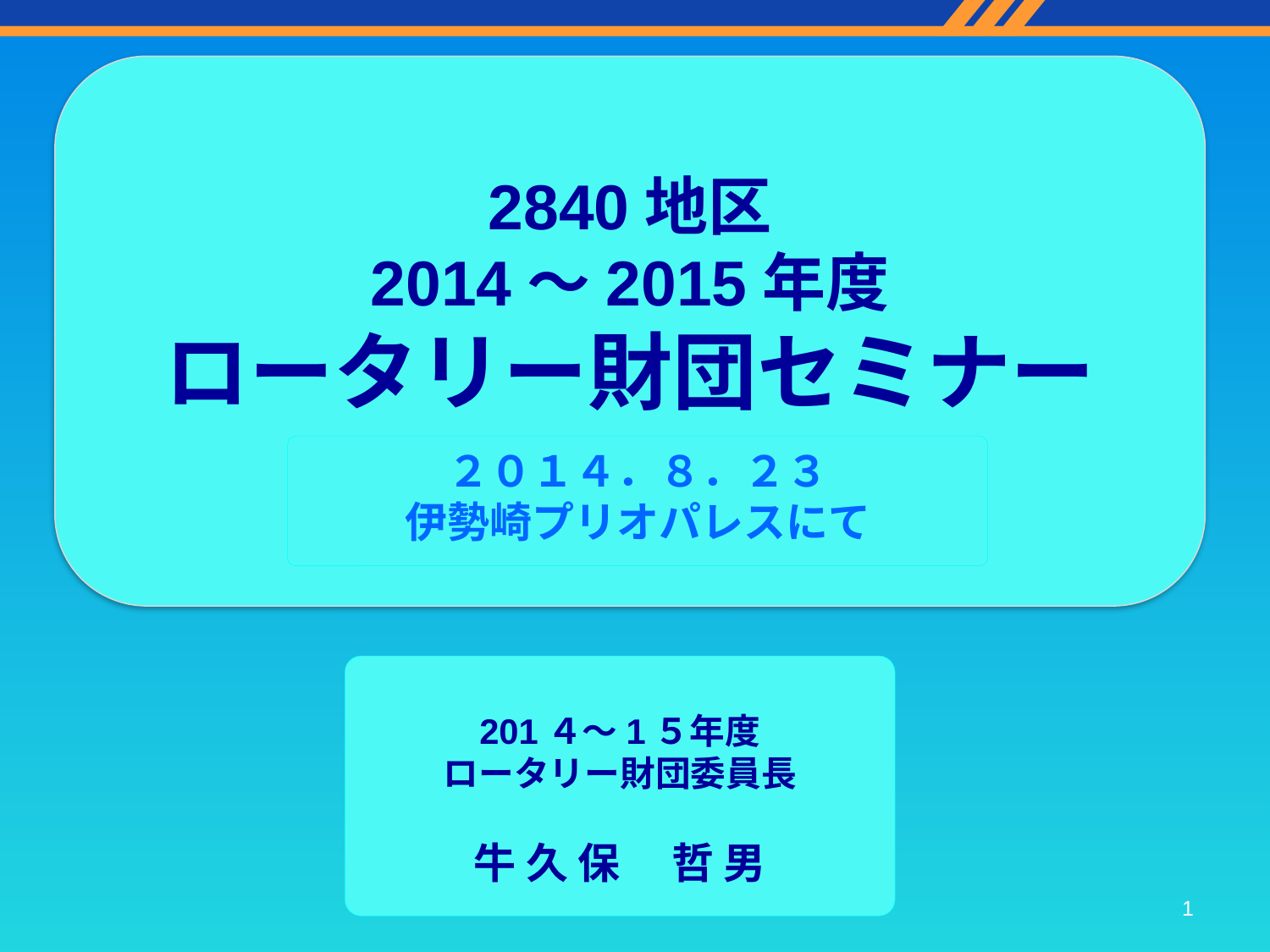

2840地区
2014～2015年度
ロータリー財団セミナー

２０１４．８．２３
伊勢崎プリオパレスにて

201４～1５年度
ロータリー財団委員長

牛 久 保　 哲 男
1